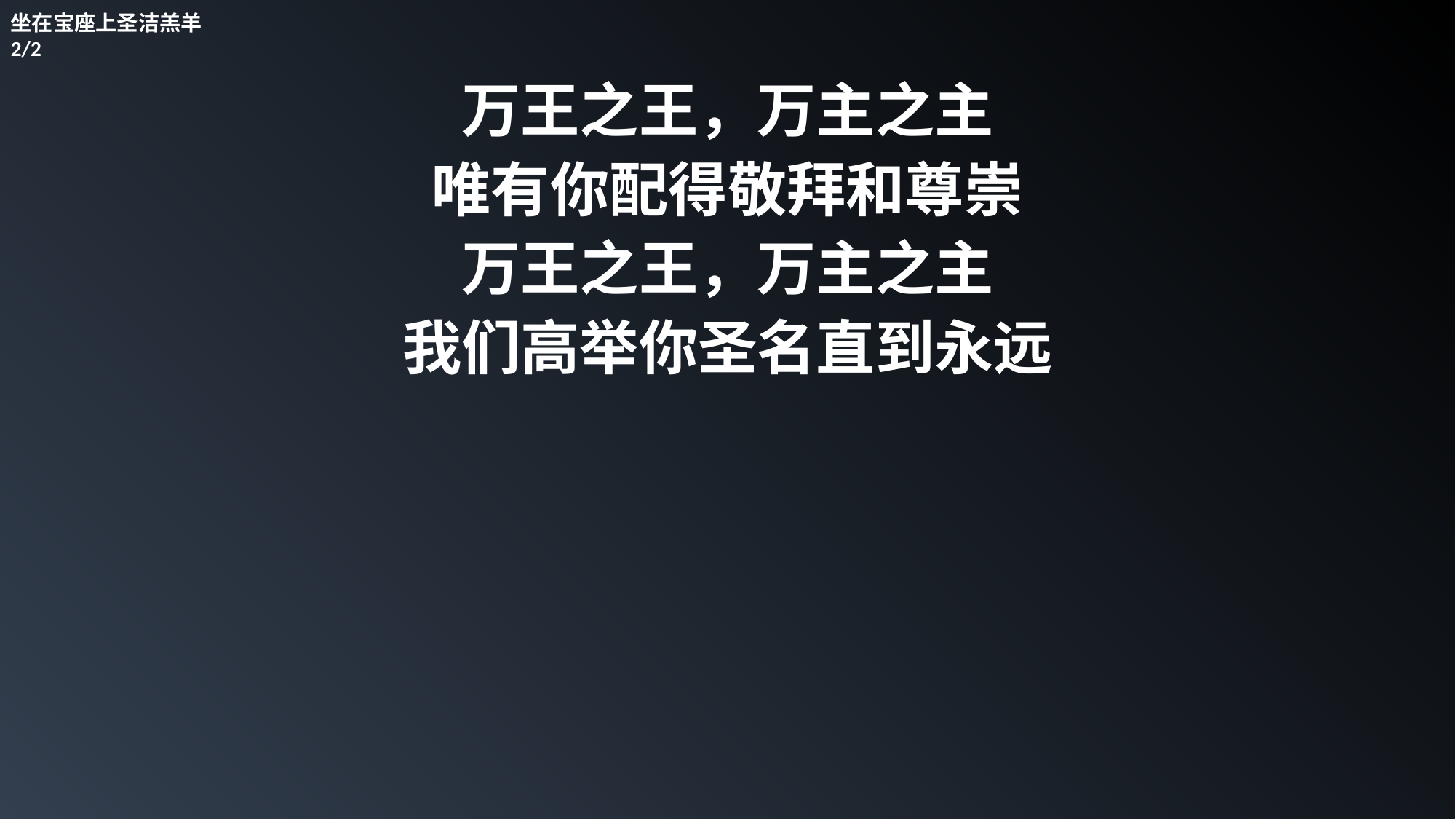

坐在宝座上圣洁羔羊 2/2

万王之王，万主之主
唯有你配得敬拜和尊崇
万王之王，万主之主
我们高举你圣名直到永远